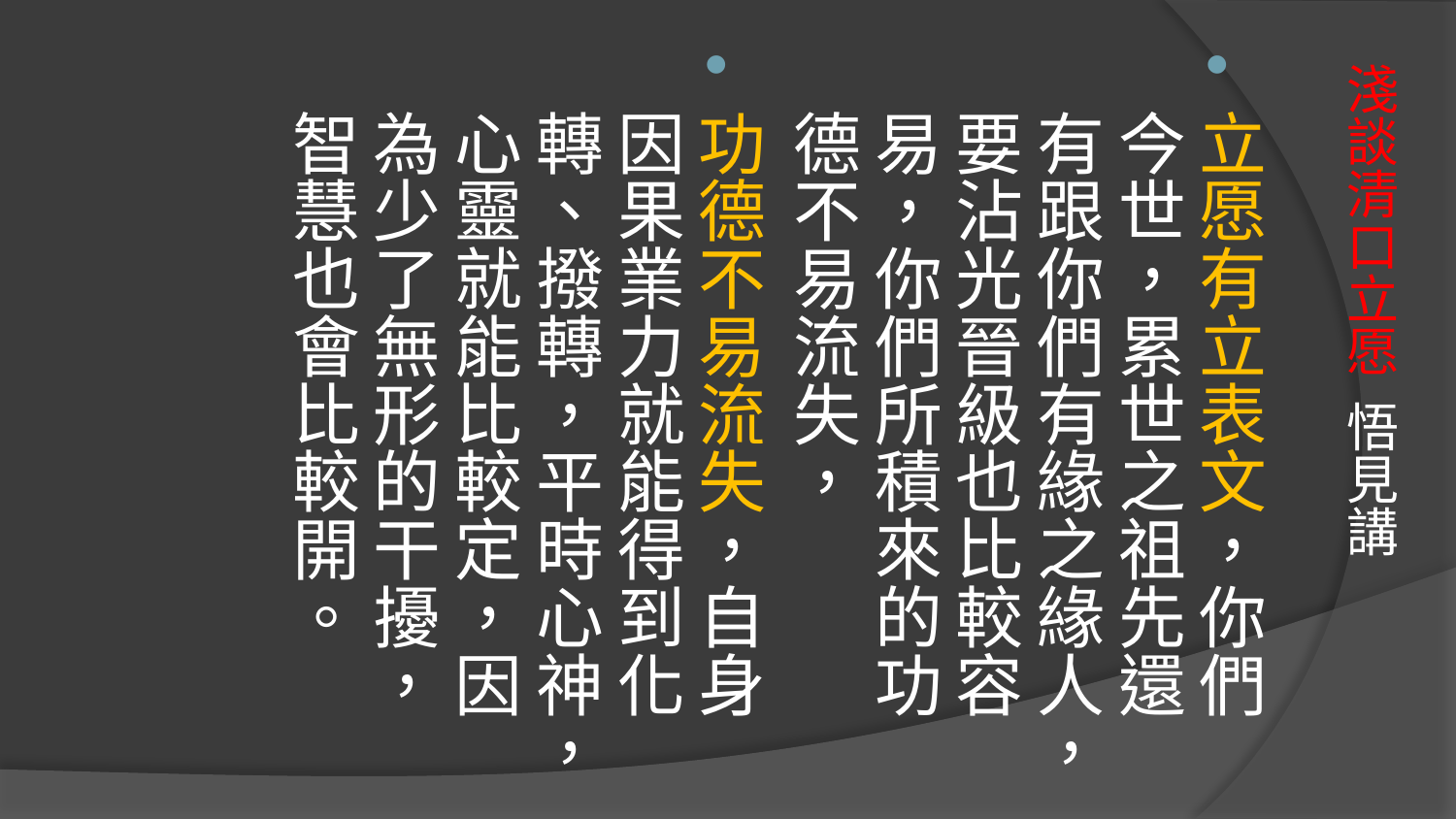

立愿有立表文，你們今世，累世之祖先還有跟你們有緣之緣人，要沾光晉級也比較容易，你們所積來的功德不易流失，
功德不易流失，自身因果業力就能得到化轉、撥轉，平時心神，心靈就能比較定，因為少了無形的干擾，智慧也會比較開。

# 淺談清口立愿  悟見講